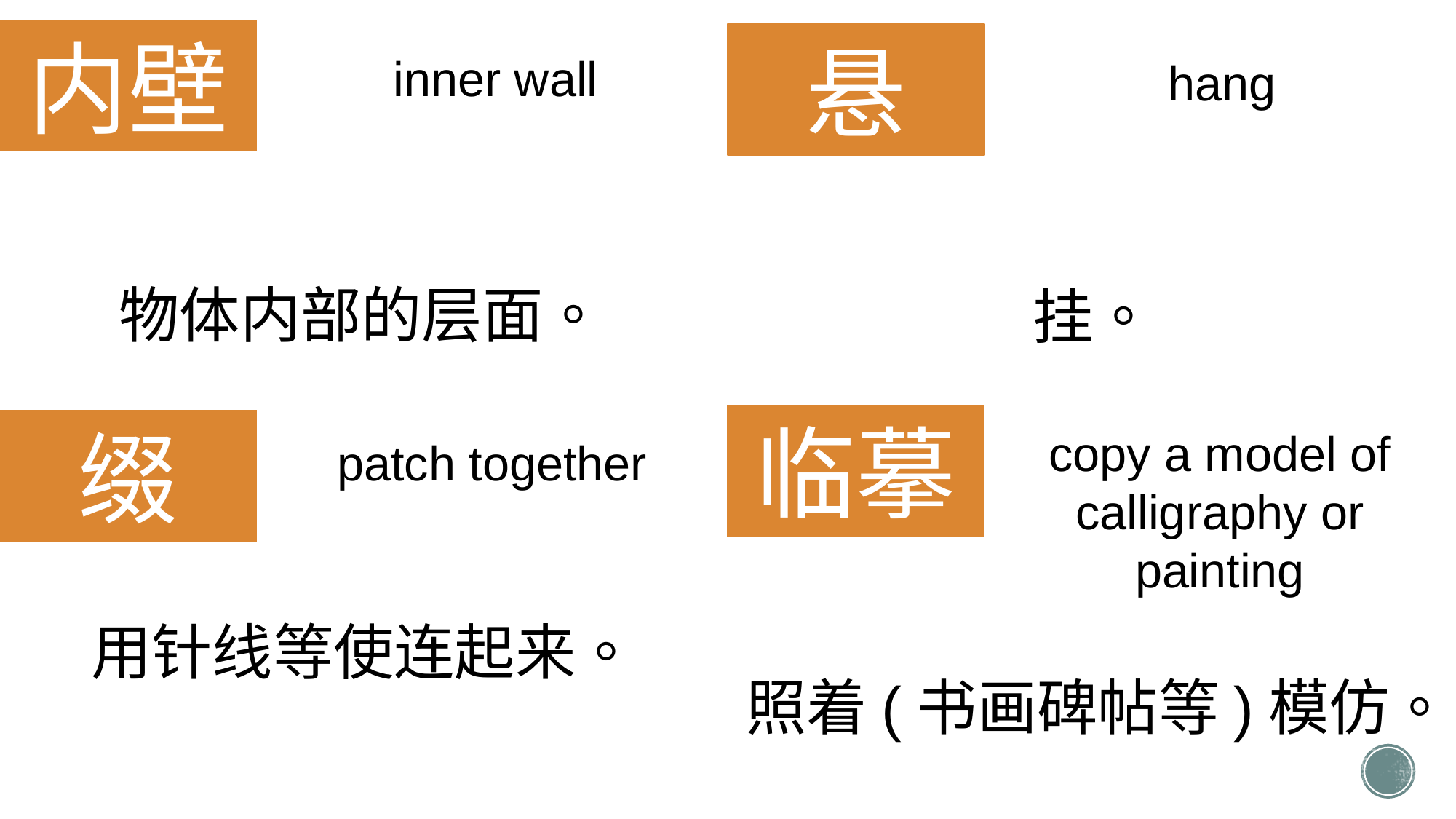

内壁
悬
inner wall
hang
物体内部的层面。
挂。
临摹
缀
copy a model of calligraphy or painting
patch together
用针线等使连起来。
照着(书画碑帖等)模仿。